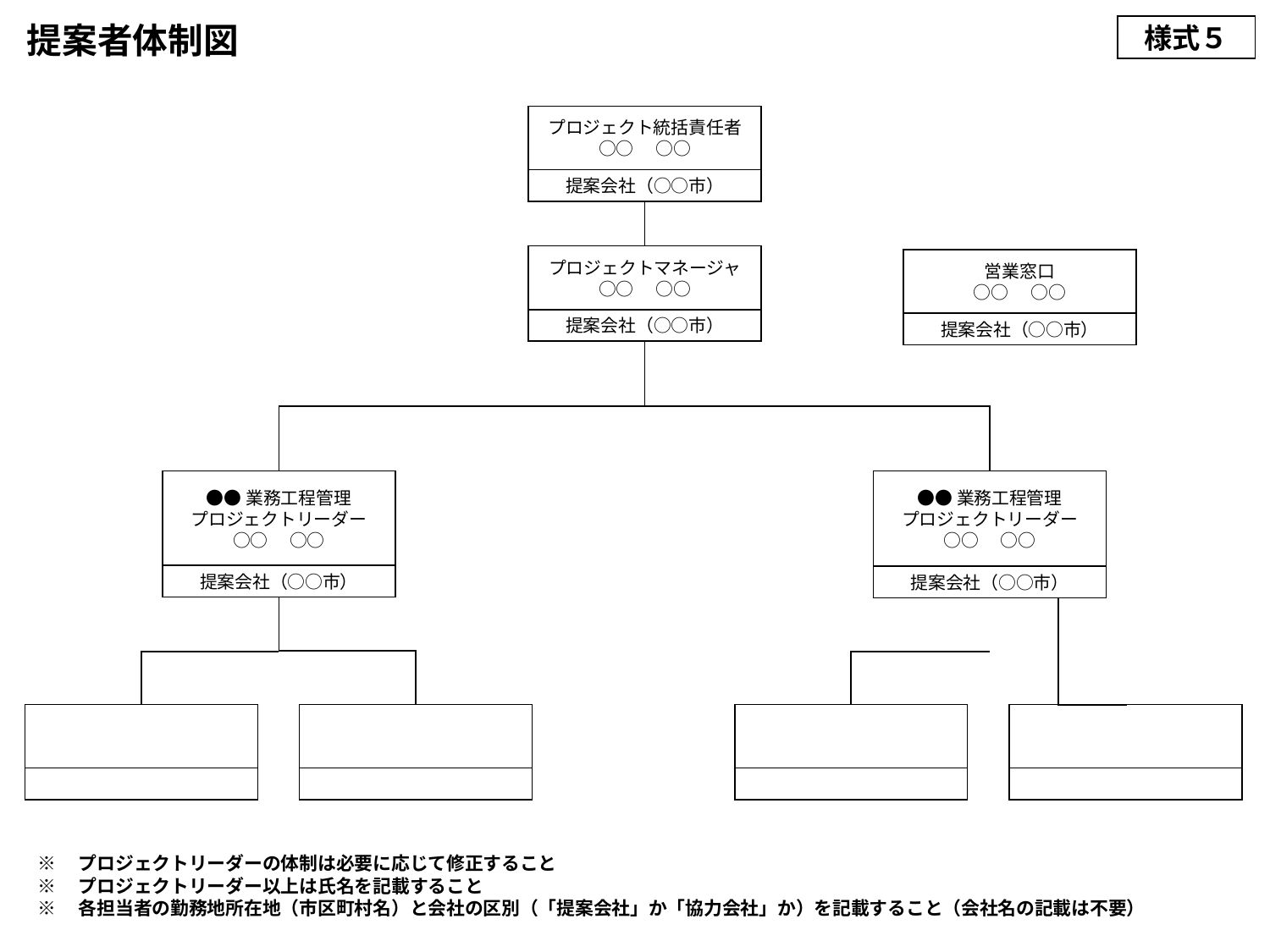

提案者体制図
様式５
プロジェクト統括責任者
○○　○○
提案会社（○○市）
プロジェクトマネージャ
○○　○○
営業窓口
○○　○○
提案会社（○○市）
提案会社（○○市）
●●業務工程管理
プロジェクトリーダー
○○　○○
●●業務工程管理
プロジェクトリーダー
○○　○○
提案会社（○○市）
提案会社（○○市）

※　プロジェクトリーダーの体制は必要に応じて修正すること
※　プロジェクトリーダー以上は氏名を記載すること
※　各担当者の勤務地所在地（市区町村名）と会社の区別（「提案会社」か「協力会社」か）を記載すること（会社名の記載は不要）